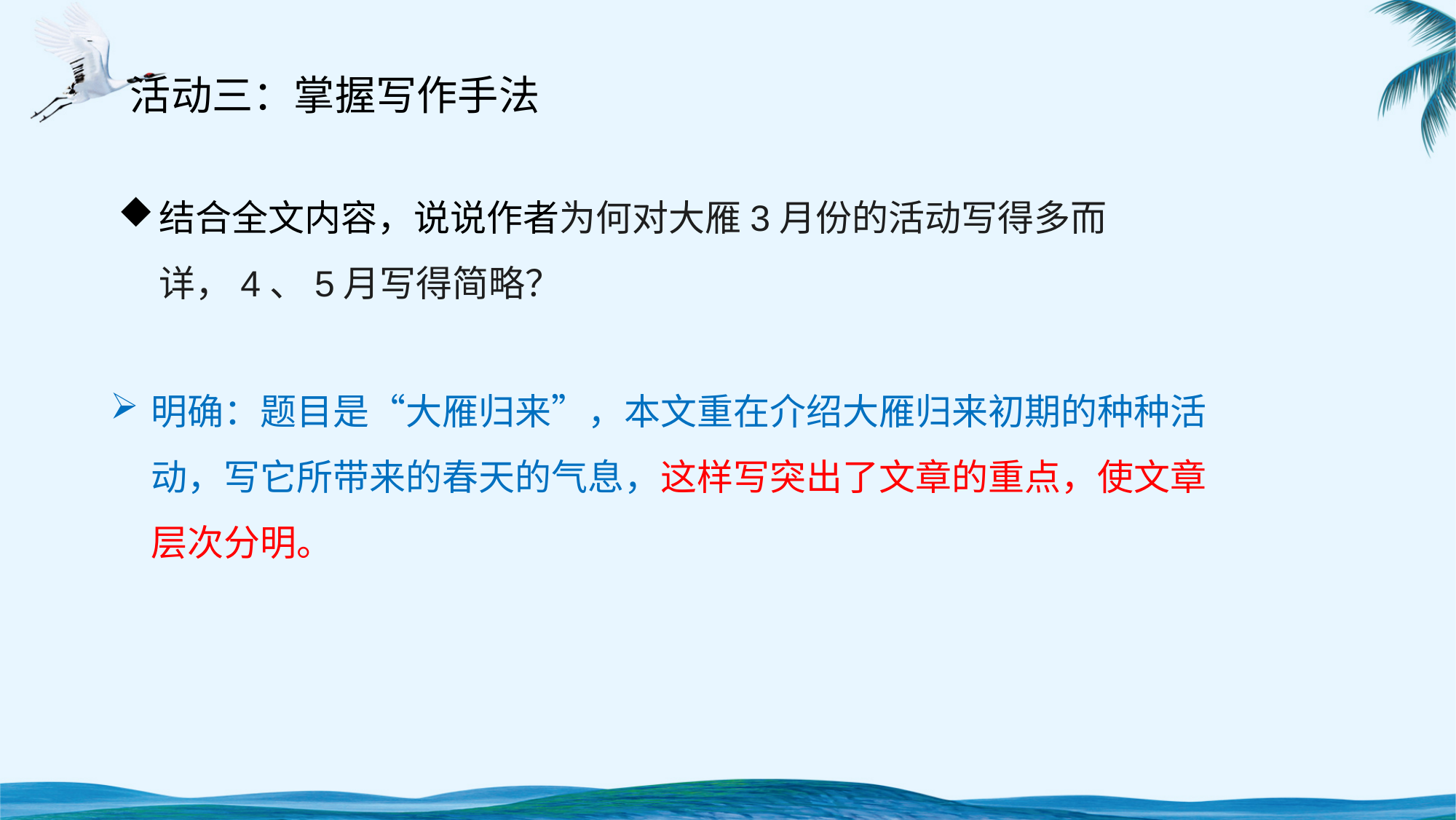

活动三：掌握写作手法

结合全文内容，说说作者为何对大雁3月份的活动写得多而详，4、5月写得简略？
明确：题目是“大雁归来”，本文重在介绍大雁归来初期的种种活动，写它所带来的春天的气息，这样写突出了文章的重点，使文章层次分明。